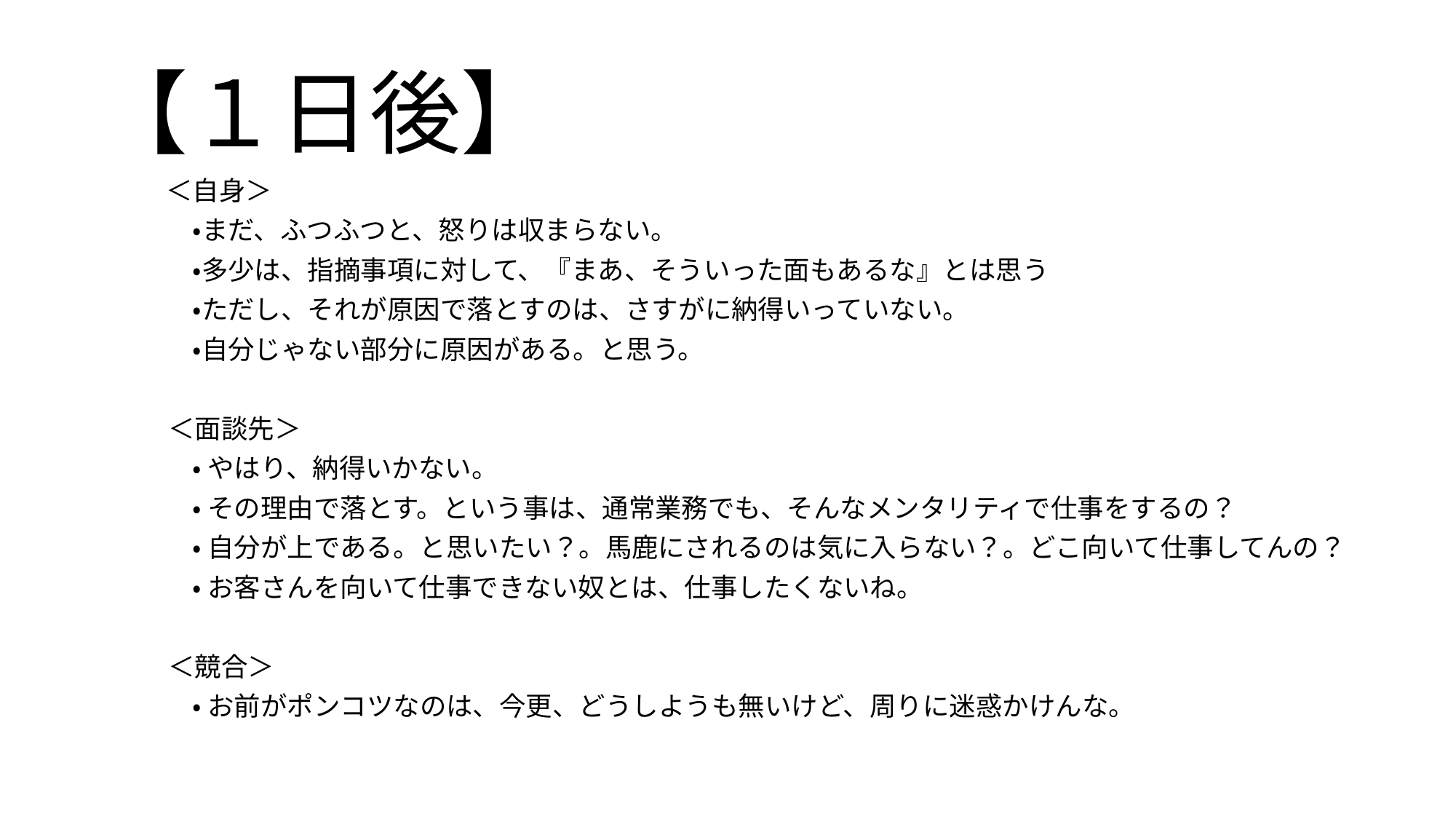

# 【１日後】
　＜自身＞
        ・まだ、ふつふつと、怒りは収まらない。
        ・多少は、指摘事項に対して、『まあ、そういった面もあるな』とは思う
        ・ただし、それが原因で落とすのは、さすがに納得いっていない。
        ・自分じゃない部分に原因がある。と思う。

    ＜面談先＞
        ・ やはり、納得いかない。
        ・ その理由で落とす。という事は、通常業務でも、そんなメンタリティで仕事をするの？
        ・ 自分が上である。と思いたい？。馬鹿にされるのは気に入らない？。どこ向いて仕事してんの？
        ・ お客さんを向いて仕事できない奴とは、仕事したくないね。

    ＜競合＞
        ・ お前がポンコツなのは、今更、どうしようも無いけど、周りに迷惑かけんな。